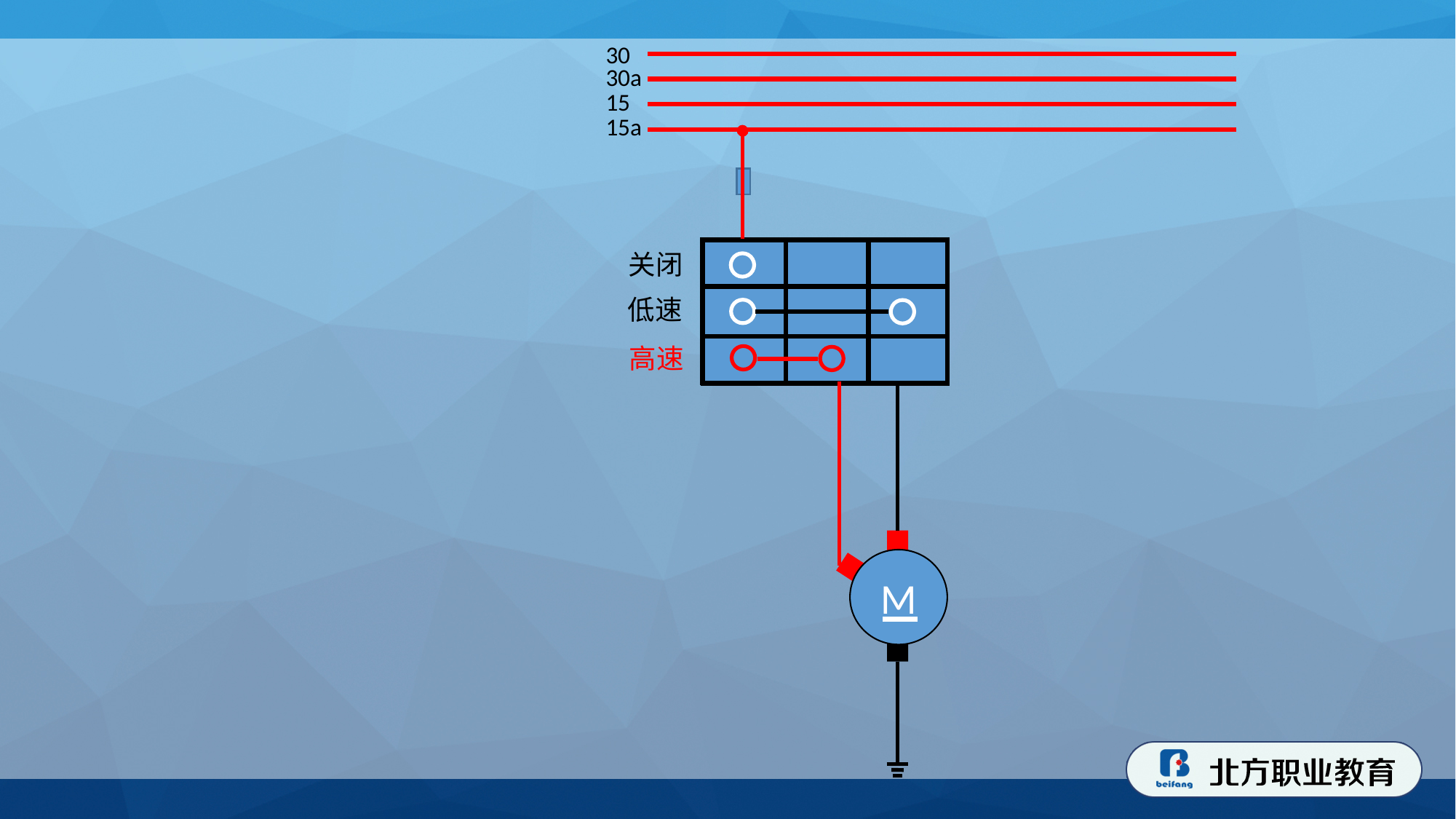

30
30a
15
15a

关闭

低速

高速

M